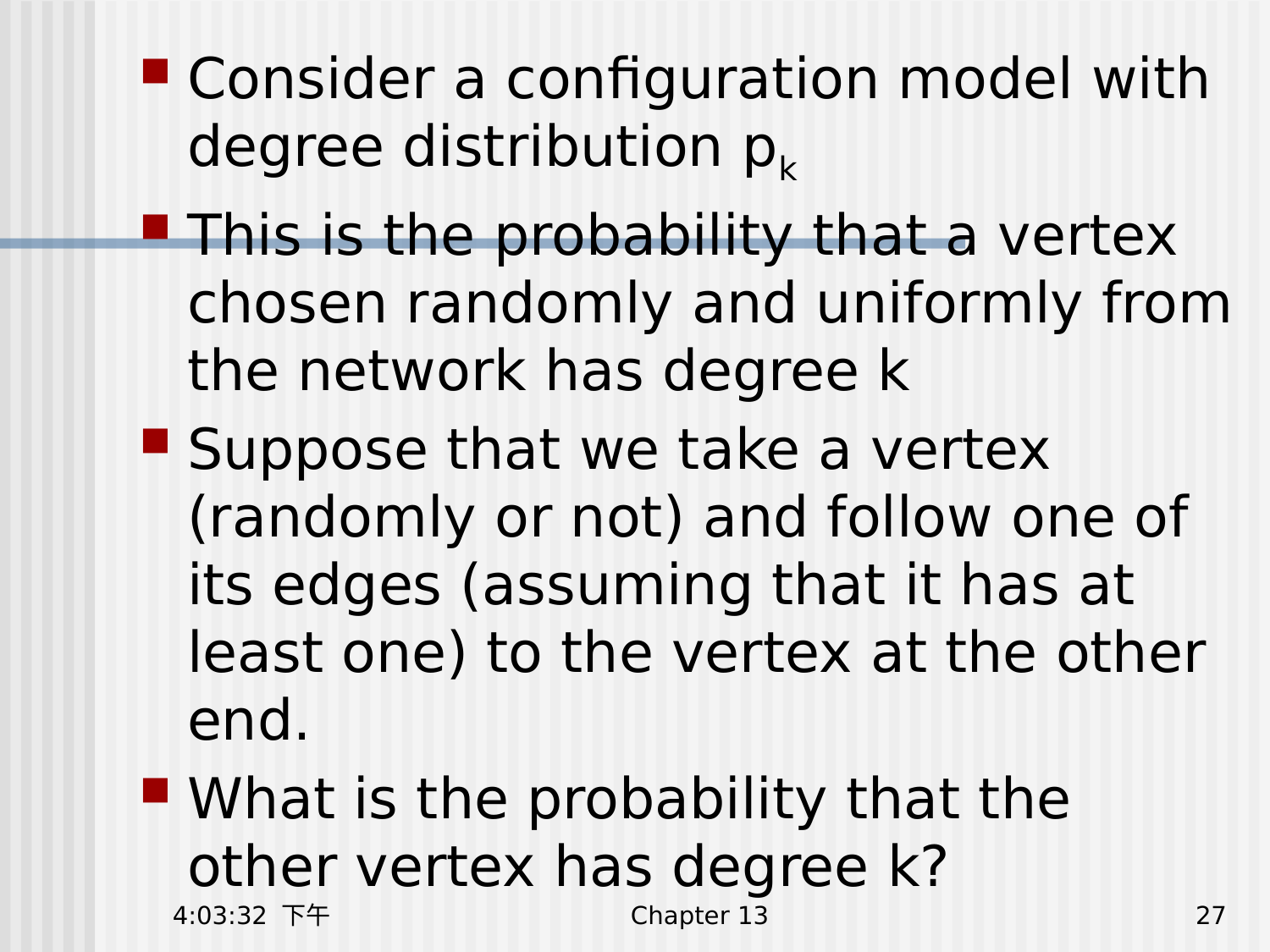

Consider a configuration model with degree distribution pk
This is the probability that a vertex chosen randomly and uniformly from the network has degree k
Suppose that we take a vertex (randomly or not) and follow one of its edges (assuming that it has at least one) to the vertex at the other end.
What is the probability that the other vertex has degree k?
4:03:32 下午
Chapter 13
27